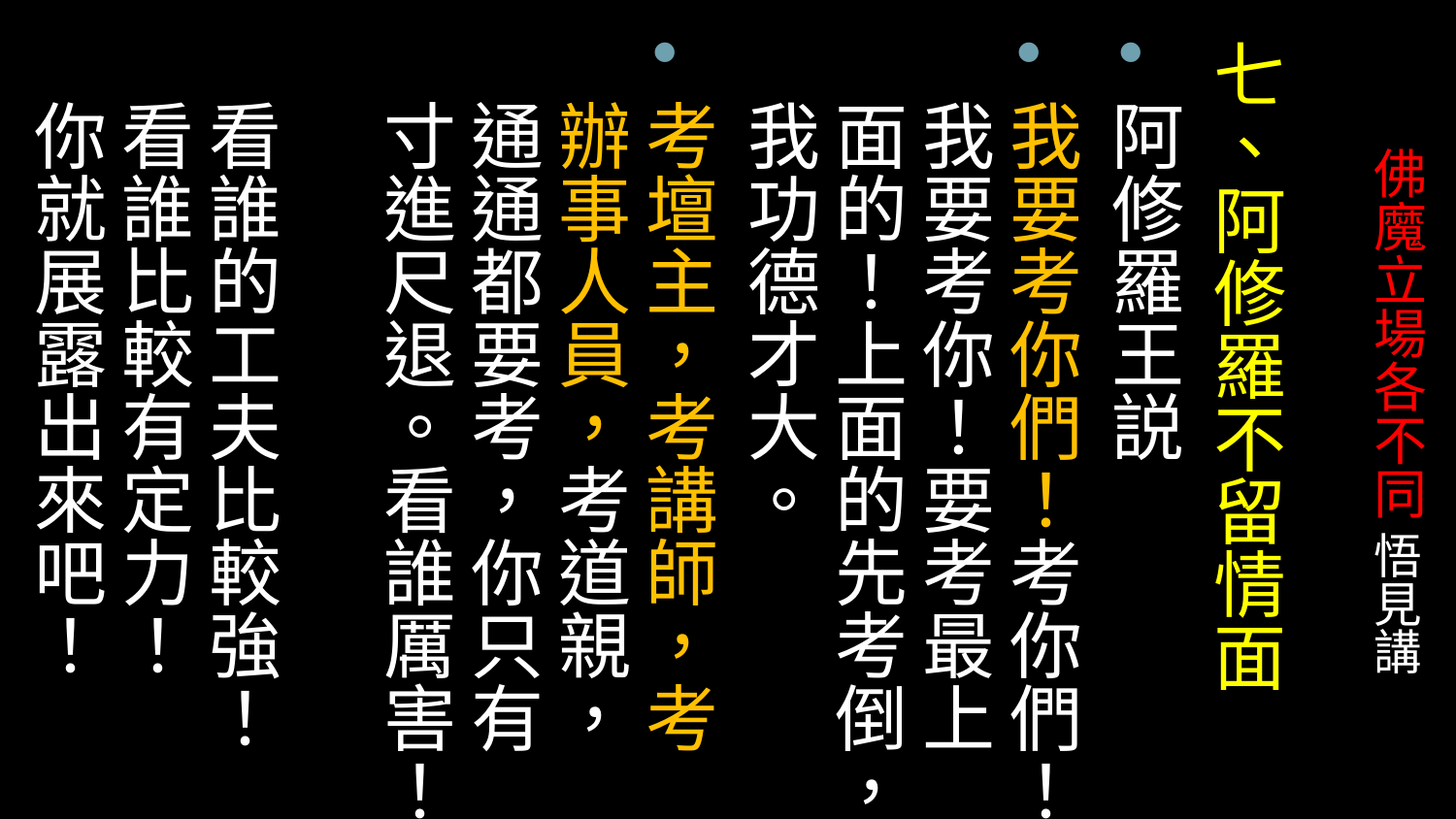

七、阿修羅不留情面
阿修羅王説
我要考你們！考你們！我要考你！要考最上面的！上面的先考倒，我功德才大。
考壇主，考講師，考辦事人員，考道親，通通都要考，你只有寸進尺退。看誰厲害！
看誰的工夫比較強！看誰比較有定力！
你就展露出來吧！
# 佛魔立場各不同 悟見講